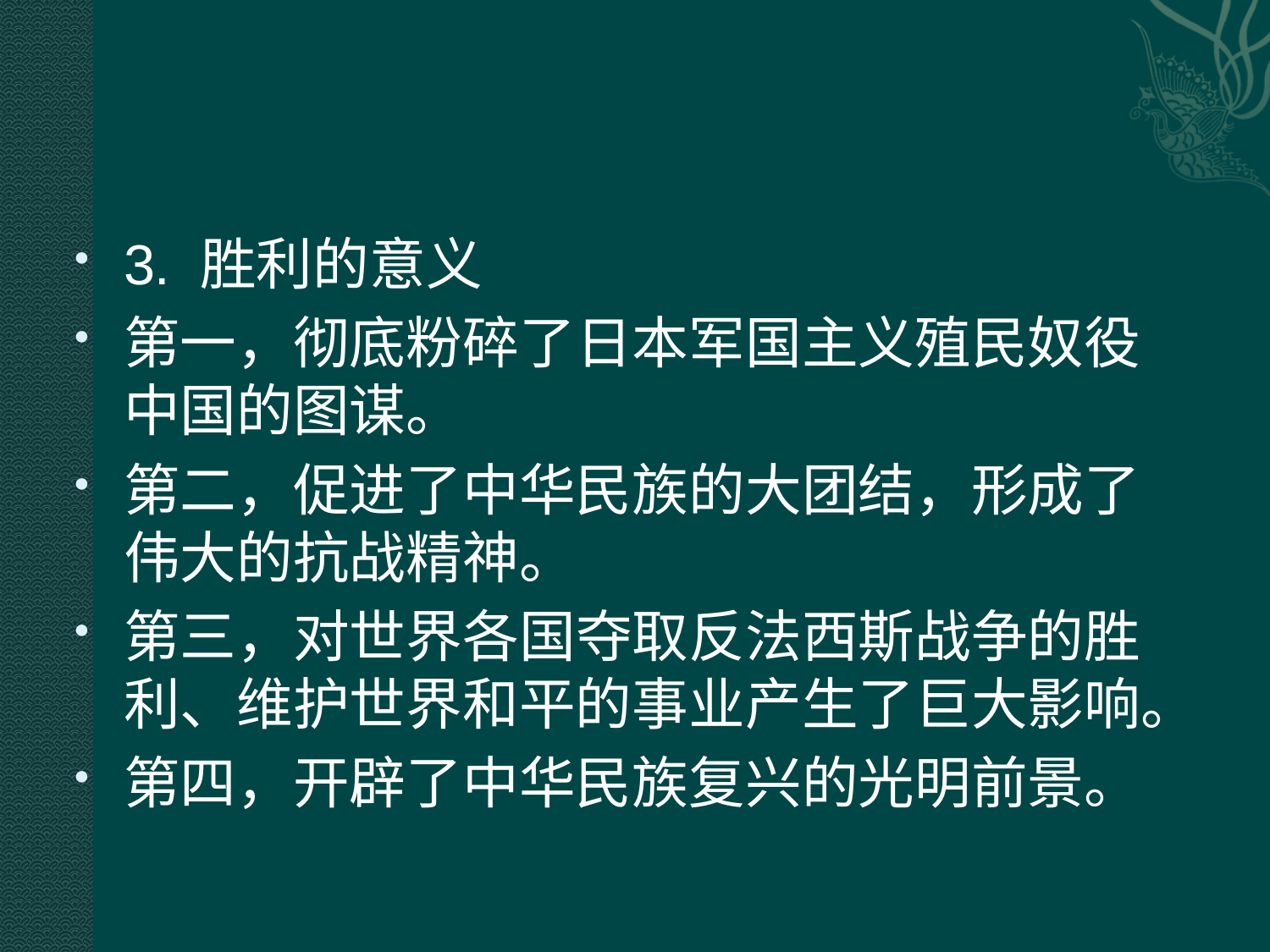

#
3. 胜利的意义
第一，彻底粉碎了日本军国主义殖民奴役中国的图谋。
第二，促进了中华民族的大团结，形成了伟大的抗战精神。
第三，对世界各国夺取反法西斯战争的胜利、维护世界和平的事业产生了巨大影响。
第四，开辟了中华民族复兴的光明前景。